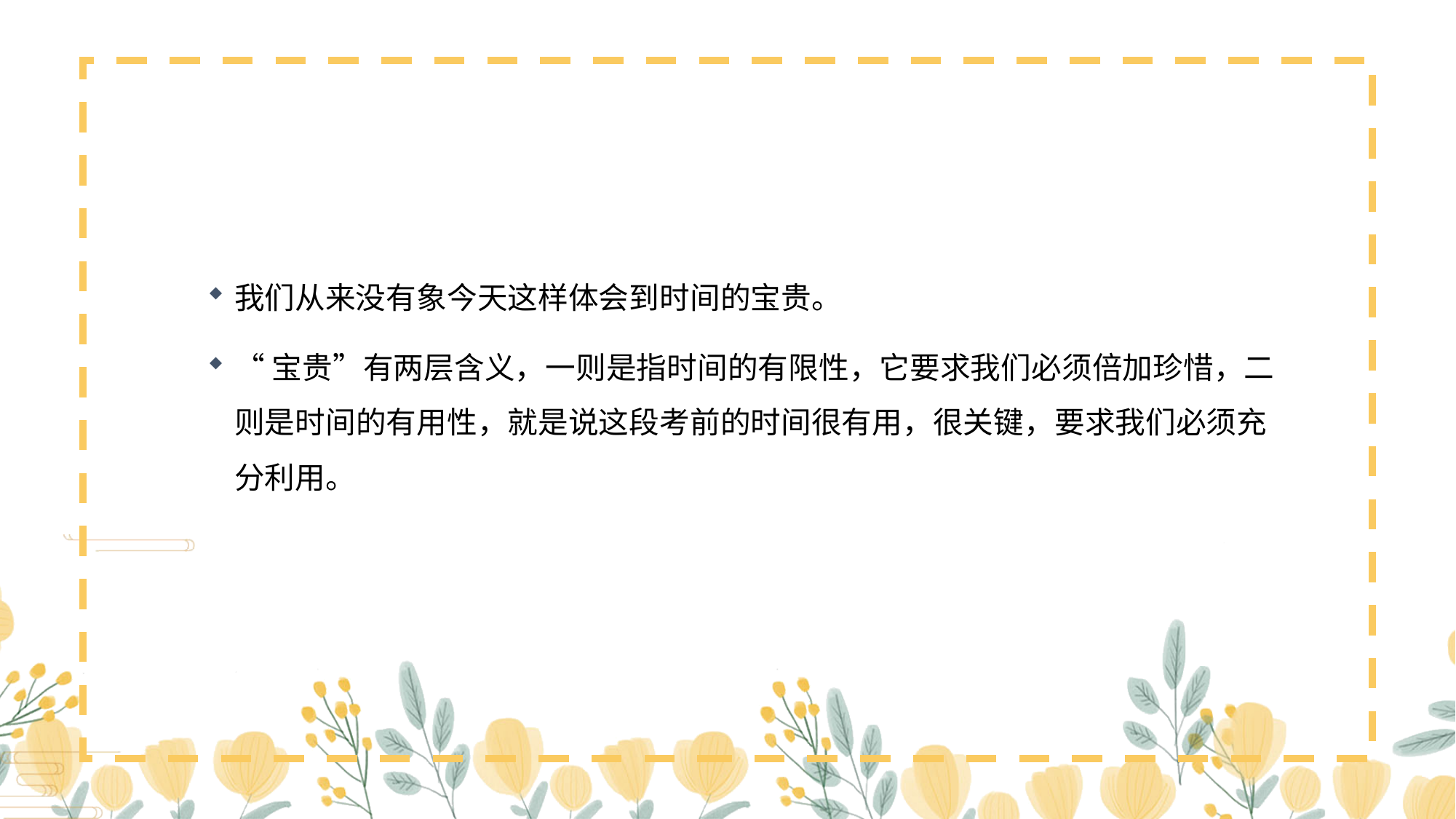

我们从来没有象今天这样体会到时间的宝贵。
“宝贵”有两层含义，一则是指时间的有限性，它要求我们必须倍加珍惜，二则是时间的有用性，就是说这段考前的时间很有用，很关键，要求我们必须充分利用。